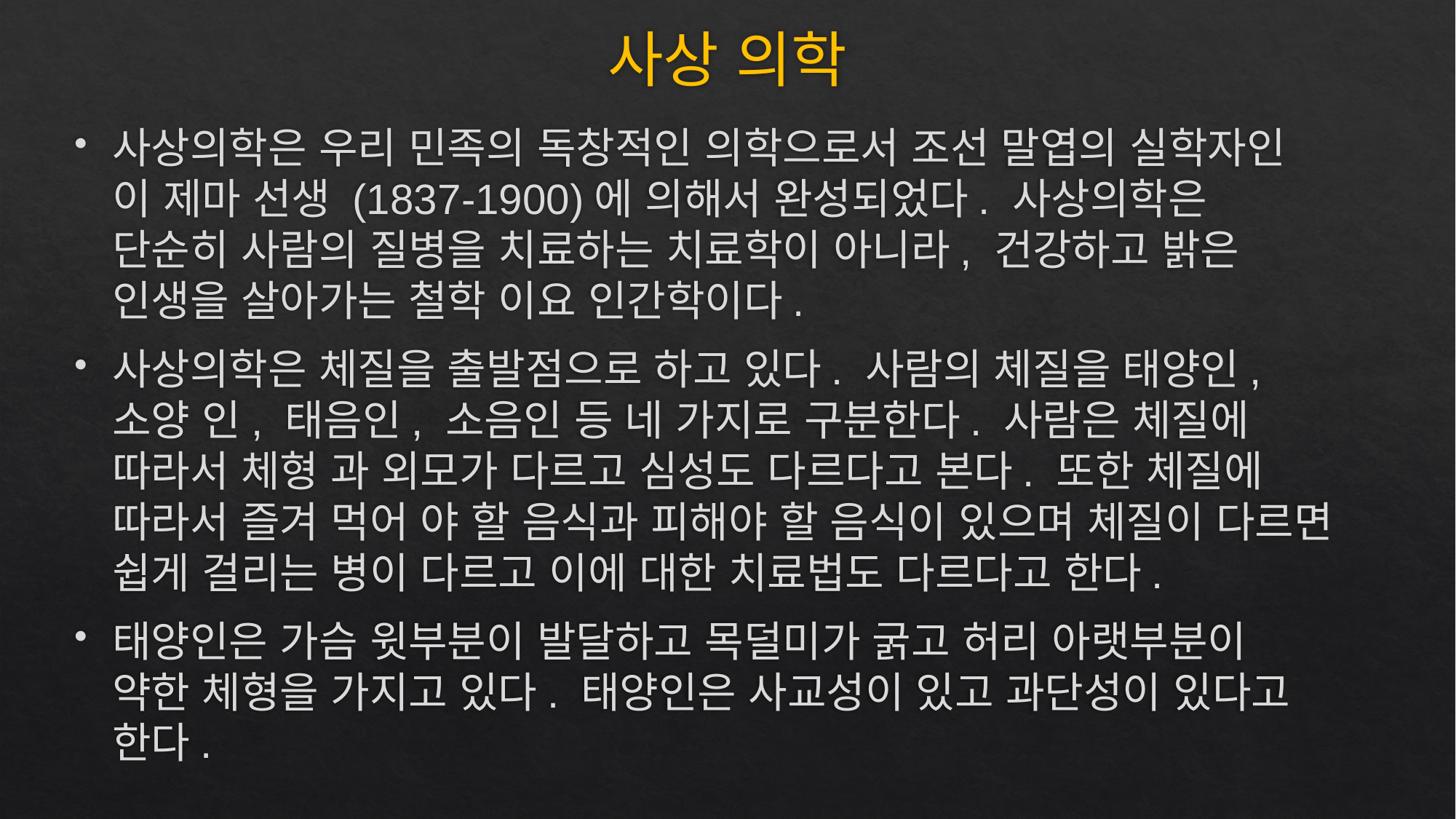

# 사상 의학
사상의학은 우리 민족의 독창적인 의학으로서 조선 말엽의 실학자인 이 제마 선생 (1837-1900)에 의해서 완성되었다. 사상의학은 단순히 사람의 질병을 치료하는 치료학이 아니라, 건강하고 밝은 인생을 살아가는 철학 이요 인간학이다.
사상의학은 체질을 출발점으로 하고 있다. 사람의 체질을 태양인, 소양 인, 태음인, 소음인 등 네 가지로 구분한다. 사람은 체질에 따라서 체형 과 외모가 다르고 심성도 다르다고 본다. 또한 체질에 따라서 즐겨 먹어 야 할 음식과 피해야 할 음식이 있으며 체질이 다르면 쉽게 걸리는 병이 다르고 이에 대한 치료법도 다르다고 한다.
태양인은 가슴 윗부분이 발달하고 목덜미가 굵고 허리 아랫부분이 약한 체형을 가지고 있다. 태양인은 사교성이 있고 과단성이 있다고 한다.